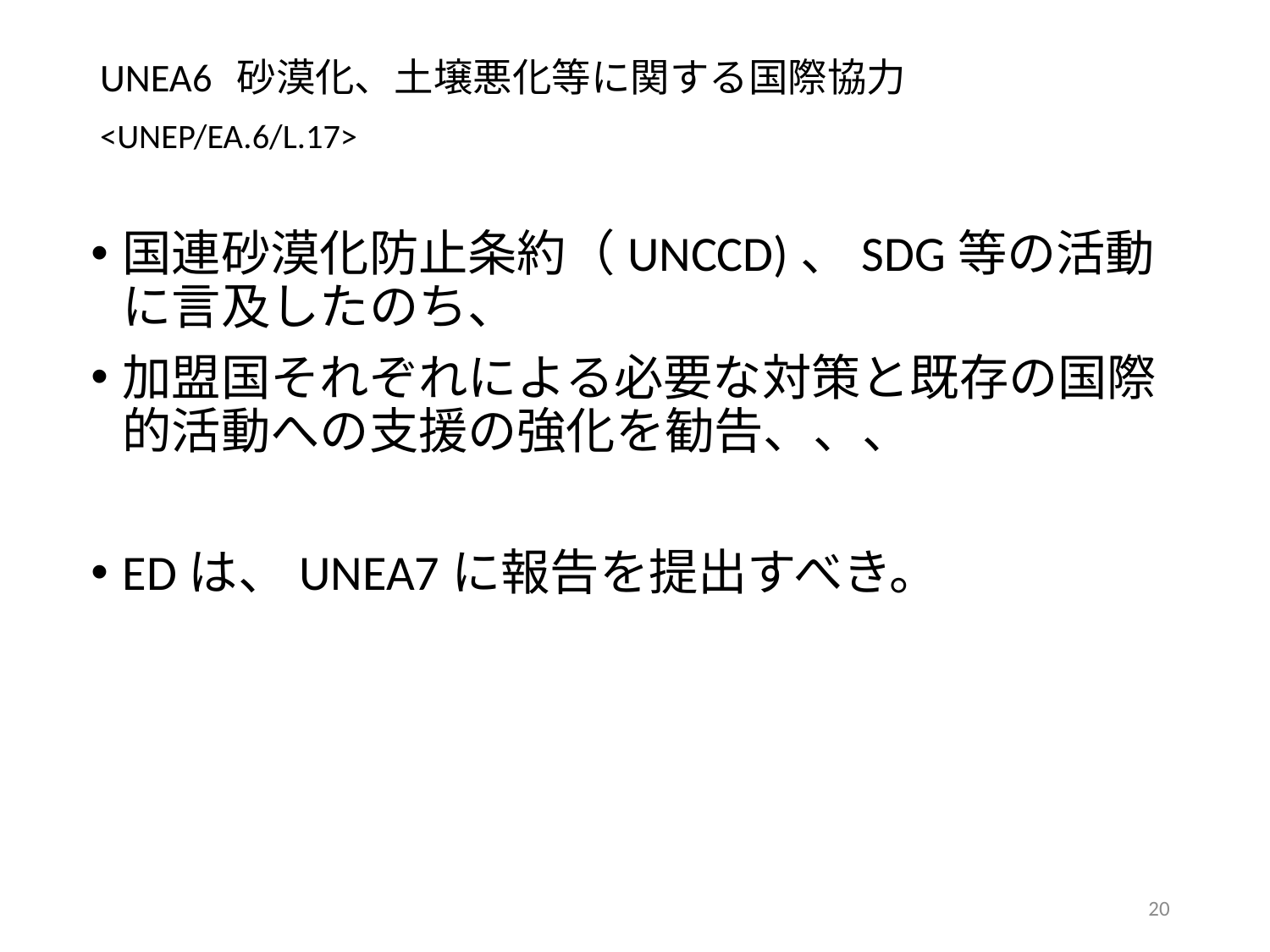

# UNEA6  砂漠化、土壌悪化等に関する国際協力 <UNEP/EA.6/L.17>
国連砂漠化防止条約（UNCCD)、SDG等の活動に言及したのち、
加盟国それぞれによる必要な対策と既存の国際的活動への支援の強化を勧告、、、

EDは、UNEA7に報告を提出すべき。

20